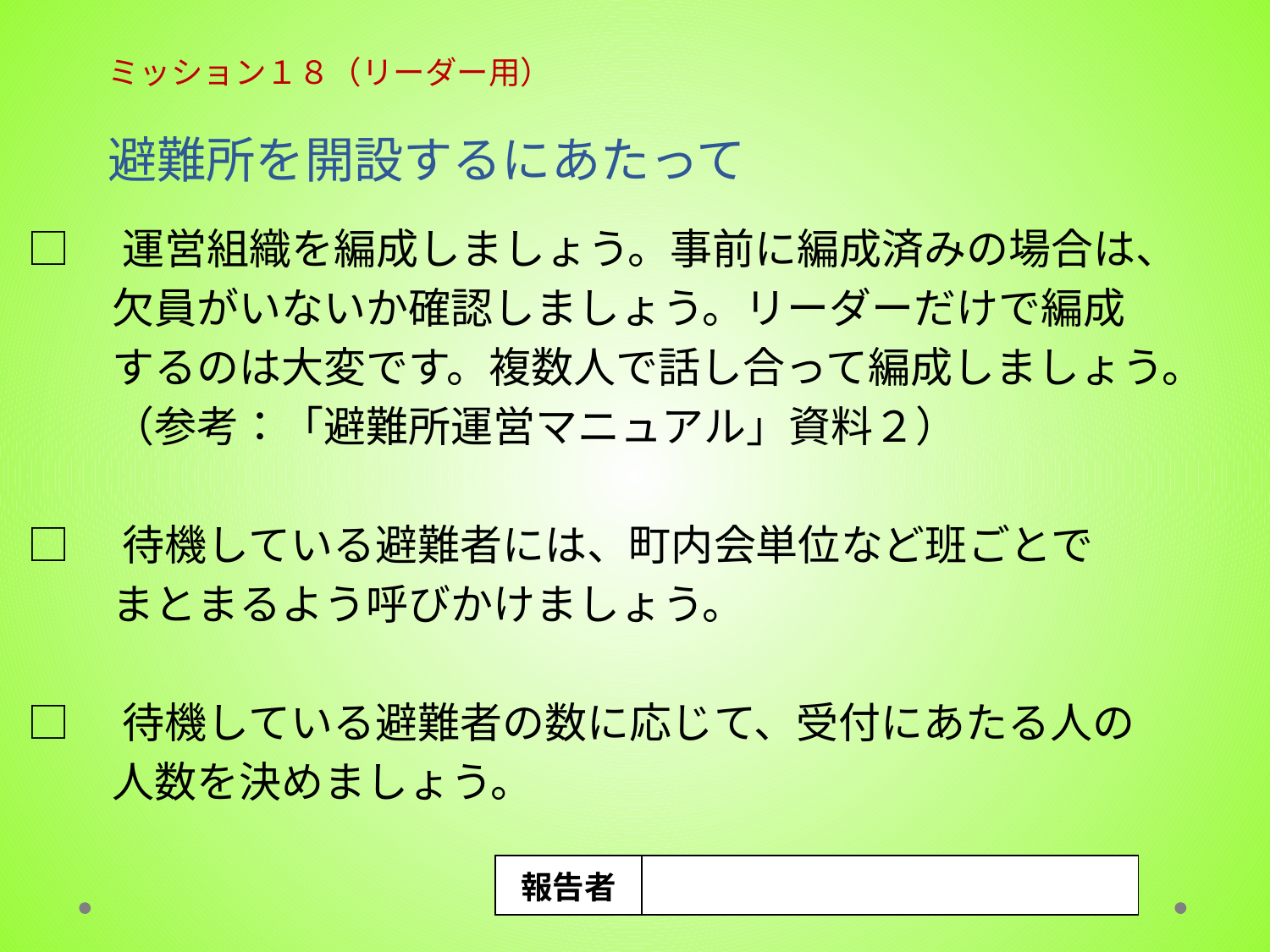

# ミッション１８（リーダー用） 避難所を開設するにあたって
□　運営組織を編成しましょう。事前に編成済みの場合は、
　　欠員がいないか確認しましょう。リーダーだけで編成
　　するのは大変です。複数人で話し合って編成しましょう。
　　（参考：「避難所運営マニュアル」資料２）

□　待機している避難者には、町内会単位など班ごとで
　　まとまるよう呼びかけましょう。

□　待機している避難者の数に応じて、受付にあたる人の
　　人数を決めましょう。

| 報告者 |  |
| --- | --- |